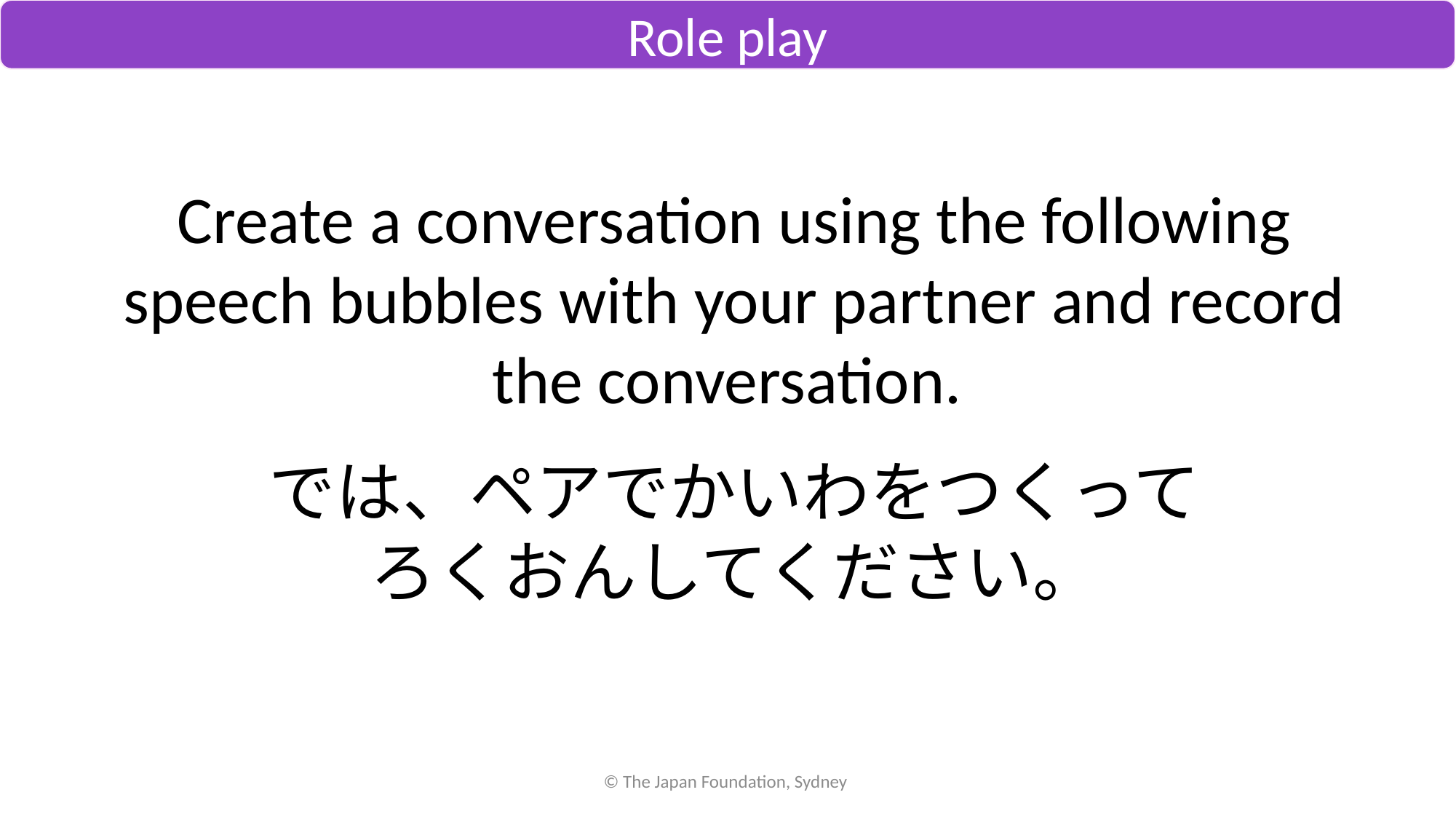

Role play
Create a conversation using the following speech bubbles with your partner and record the conversation.

では、ペアでかいわをつくって
ろくおんしてください。
© The Japan Foundation, Sydney